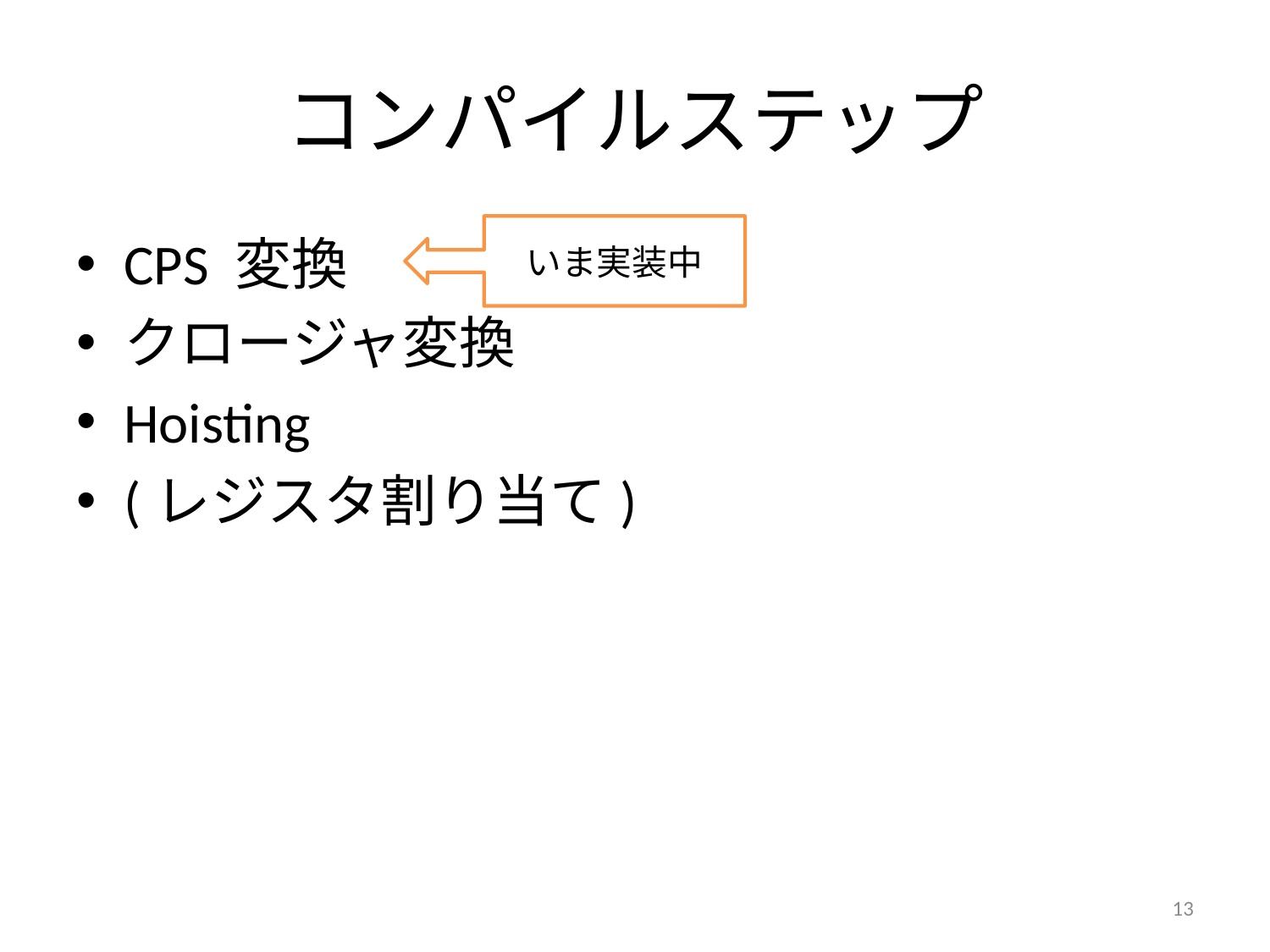

# コンパイルステップ
いま実装中
CPS 変換
クロージャ変換
Hoisting
(レジスタ割り当て)
13